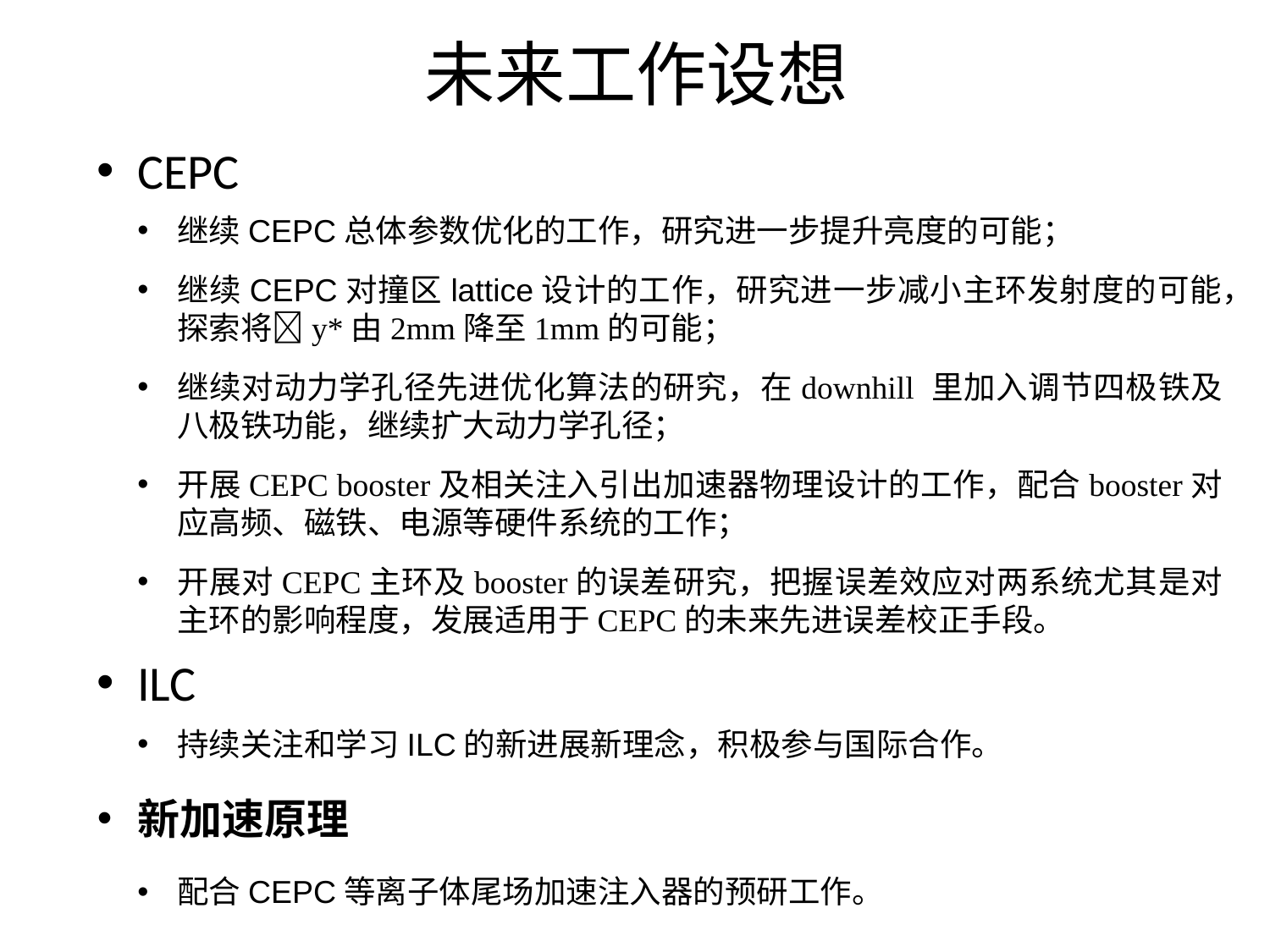

# 未来工作设想
CEPC
继续CEPC总体参数优化的工作，研究进一步提升亮度的可能；
继续CEPC对撞区lattice设计的工作，研究进一步减小主环发射度的可能，探索将βy*由2mm降至1mm的可能；
继续对动力学孔径先进优化算法的研究，在downhill 里加入调节四极铁及八极铁功能，继续扩大动力学孔径；
开展CEPC booster及相关注入引出加速器物理设计的工作，配合booster对应高频、磁铁、电源等硬件系统的工作；
开展对CEPC主环及booster的误差研究，把握误差效应对两系统尤其是对主环的影响程度，发展适用于CEPC的未来先进误差校正手段。
ILC
持续关注和学习ILC的新进展新理念，积极参与国际合作。
新加速原理
配合CEPC等离子体尾场加速注入器的预研工作。